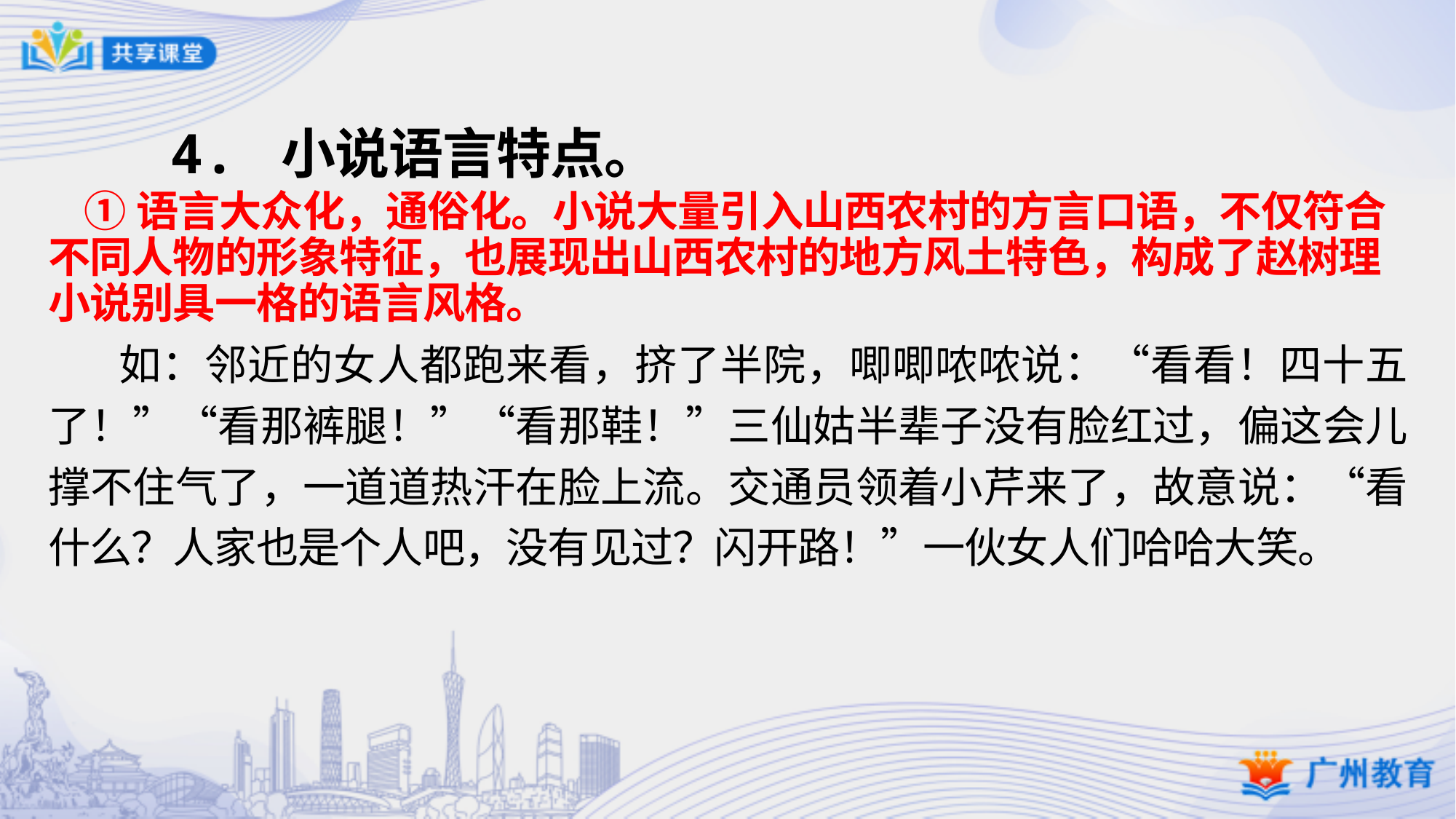

4. 小说语言特点。
    ①语言大众化，通俗化。小说大量引入山西农村的方言口语，不仅符合不同人物的形象特征，也展现出山西农村的地方风土特色，构成了赵树理小说别具一格的语言风格。
如：邻近的女人都跑来看，挤了半院，唧唧哝哝说：“看看！四十五了！”“看那裤腿！”“看那鞋！”三仙姑半辈子没有脸红过，偏这会儿撑不住气了，一道道热汗在脸上流。交通员领着小芹来了，故意说：“看什么？人家也是个人吧，没有见过？闪开路！”一伙女人们哈哈大笑。